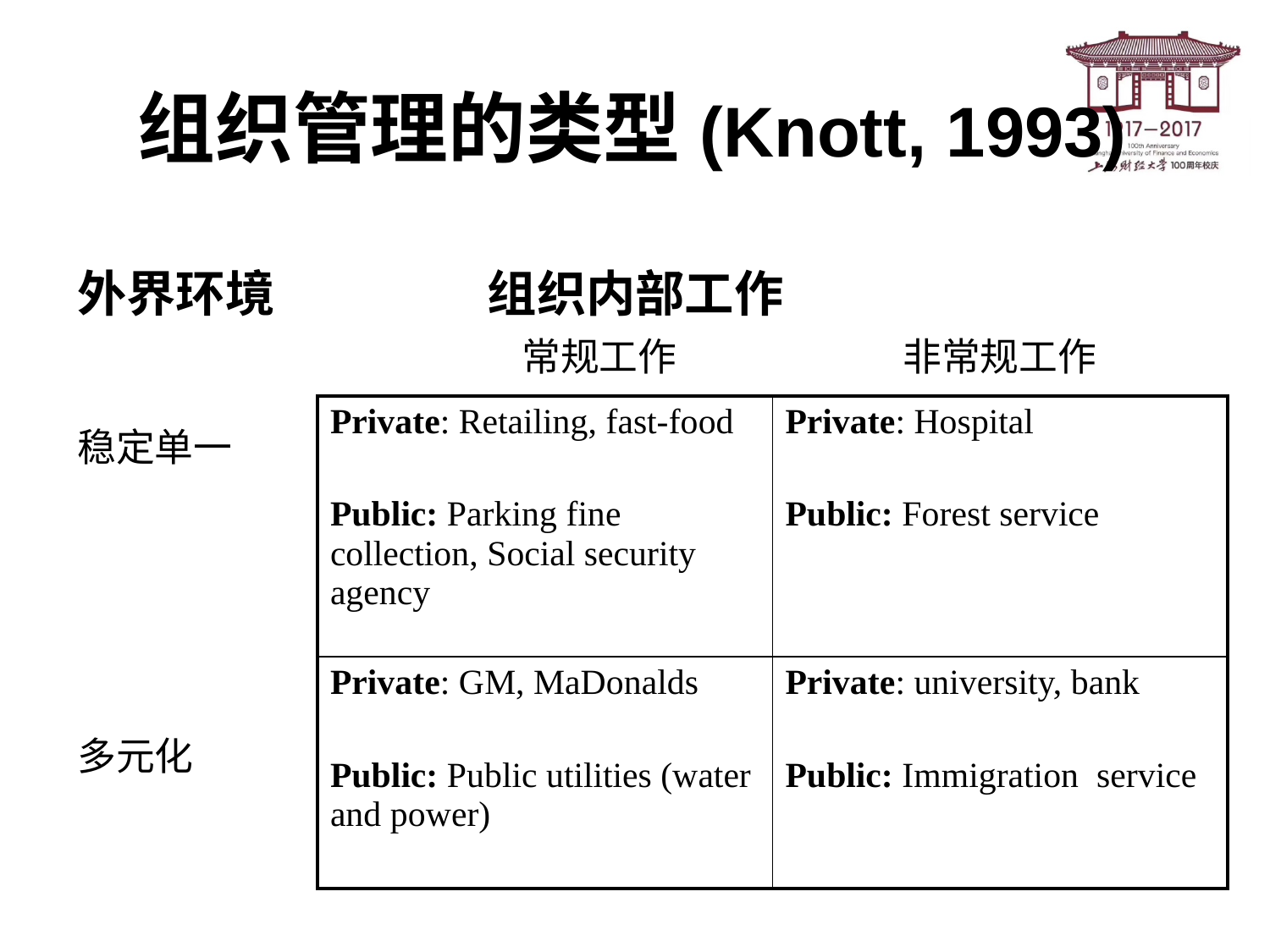

# 组织管理的类型(Knott, 1993)
外界环境                   组织内部工作
		                      常规工作		非常规工作

稳定单一

多元化
| Private: Retailing, fast-food Public: Parking fine collection, Social security agency | Private: Hospital Public: Forest service |
| --- | --- |
| Private: GM, MaDonalds Public: Public utilities (water and power) | Private: university, bank Public: Immigration service |